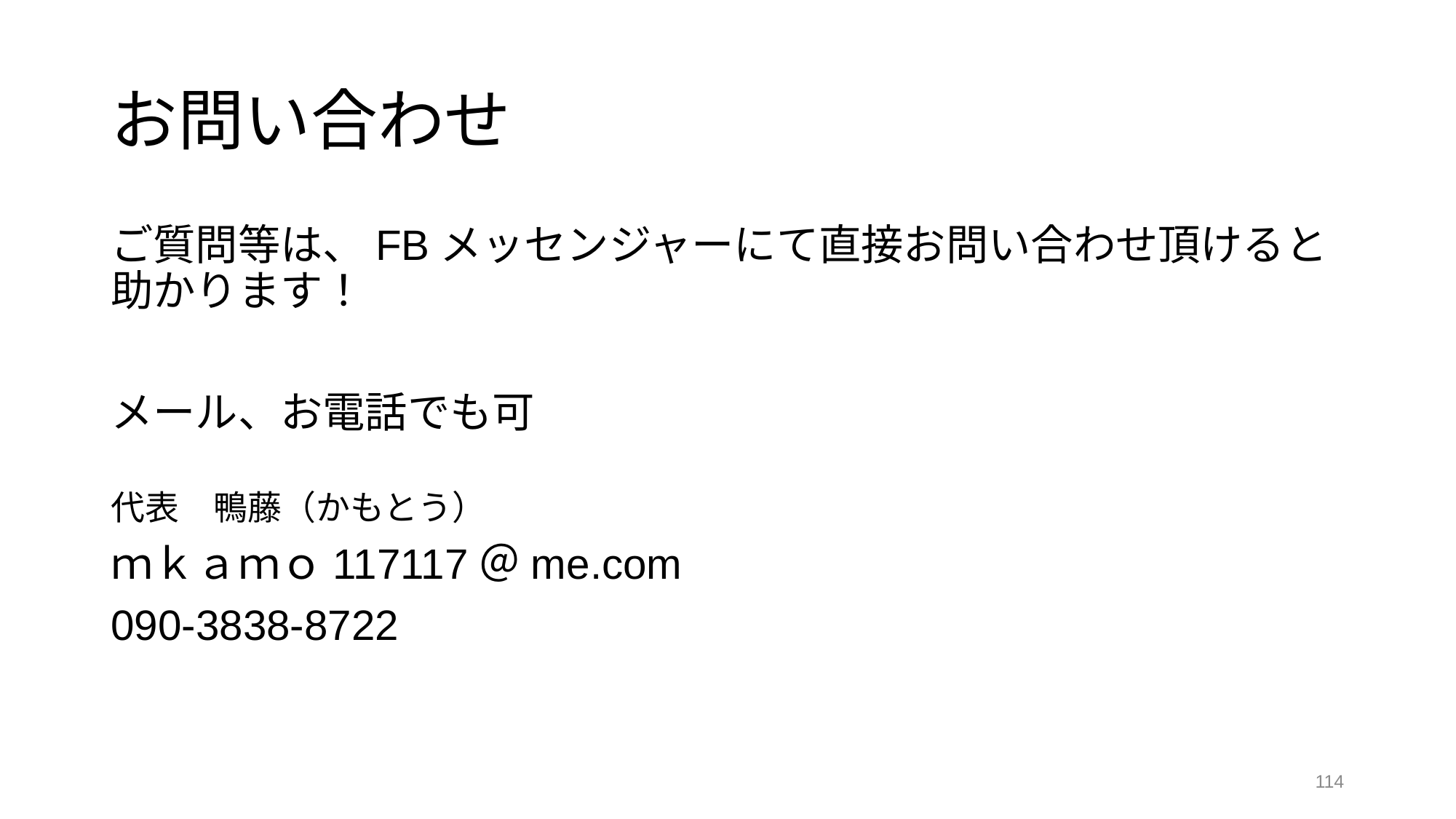

# お問い合わせ
ご質問等は、FBメッセンジャーにて直接お問い合わせ頂けると助かります！

メール、お電話でも可

代表　鴨藤（かもとう）
ｍｋａｍｏ117117＠me.com
090-3838-8722

114